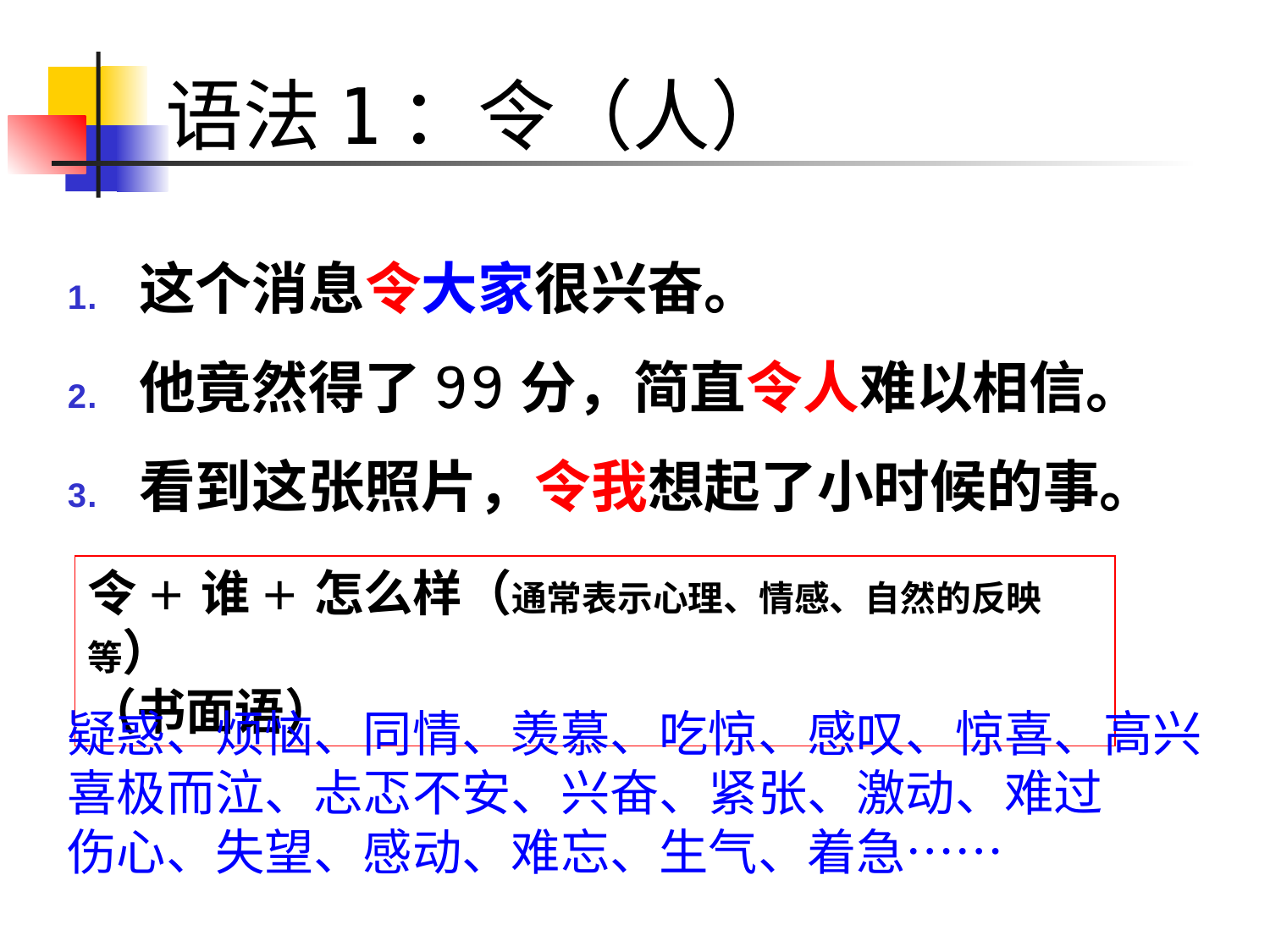

# 语法1：令（人）
这个消息令大家很兴奋。
他竟然得了99分，简直令人难以相信。
看到这张照片，令我想起了小时候的事。
令+谁+怎么样（通常表示心理、情感、自然的反映等）
（书面语）
疑惑、烦恼、同情、羡慕、吃惊、感叹、惊喜、高兴喜极而泣、忐忑不安、兴奋、紧张、激动、难过
伤心、失望、感动、难忘、生气、着急……